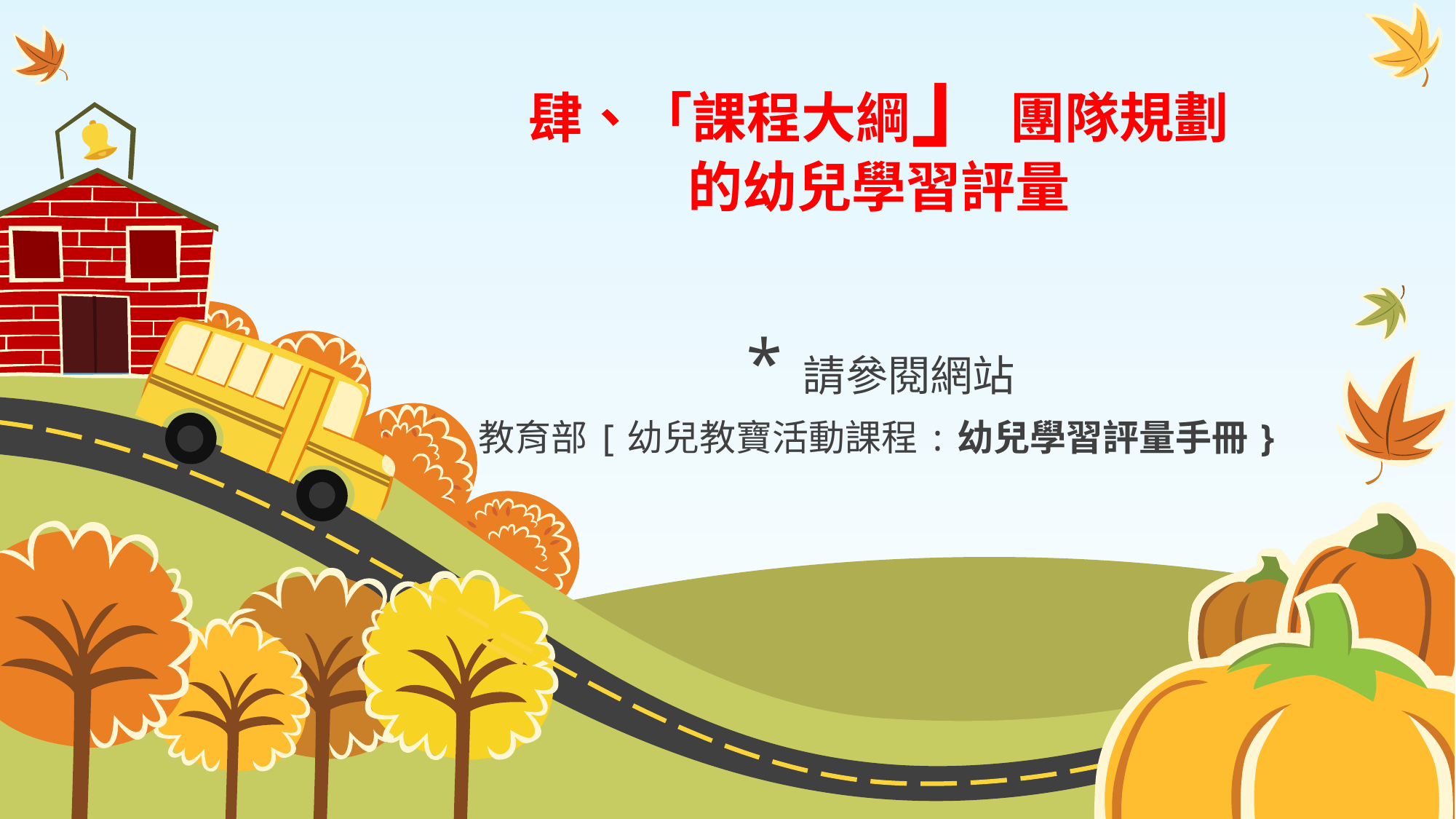

# 肆、「課程大綱」團隊規劃 的幼兒學習評量
*請參閱網站
教育部[幼兒教寶活動課程:幼兒學習評量手冊}